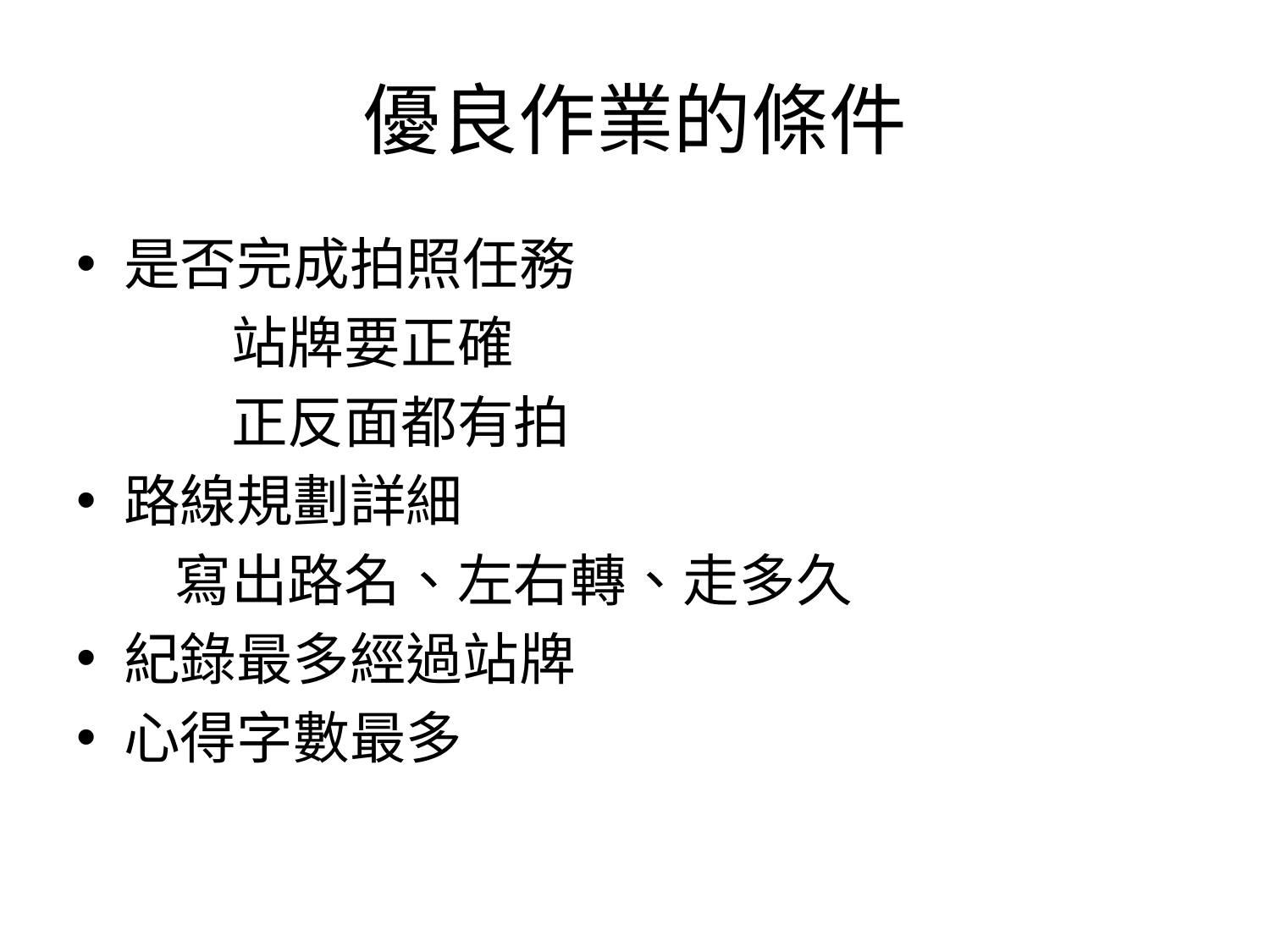

# 優良作業的條件
是否完成拍照任務
     站牌要正確
     正反面都有拍
路線規劃詳細
   寫出路名、左右轉、走多久
紀錄最多經過站牌
心得字數最多